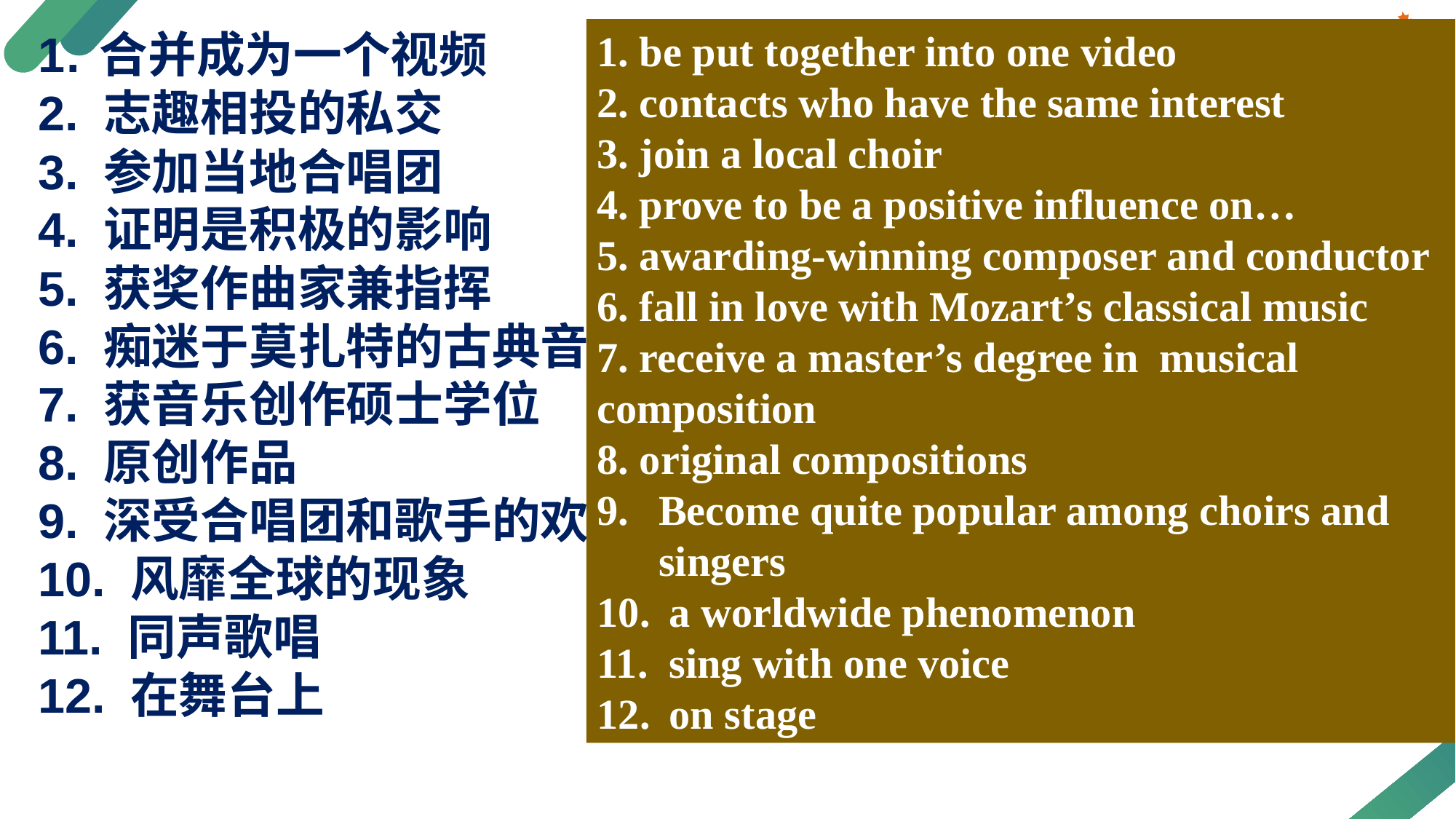

合并成为一个视频
2. 志趣相投的私交
3. 参加当地合唱团
4. 证明是积极的影响
5. 获奖作曲家兼指挥
6. 痴迷于莫扎特的古典音乐
7. 获音乐创作硕士学位
8. 原创作品
9. 深受合唱团和歌手的欢迎
10. 风靡全球的现象
11. 同声歌唱
12. 在舞台上
1. be put together into one video
2. contacts who have the same interest
3. join a local choir
4. prove to be a positive influence on…
5. awarding-winning composer and conductor
6. fall in love with Mozart’s classical music
7. receive a master’s degree in  musical composition
8. original compositions
Become quite popular among choirs and singers
 a worldwide phenomenon
 sing with one voice
 on stage